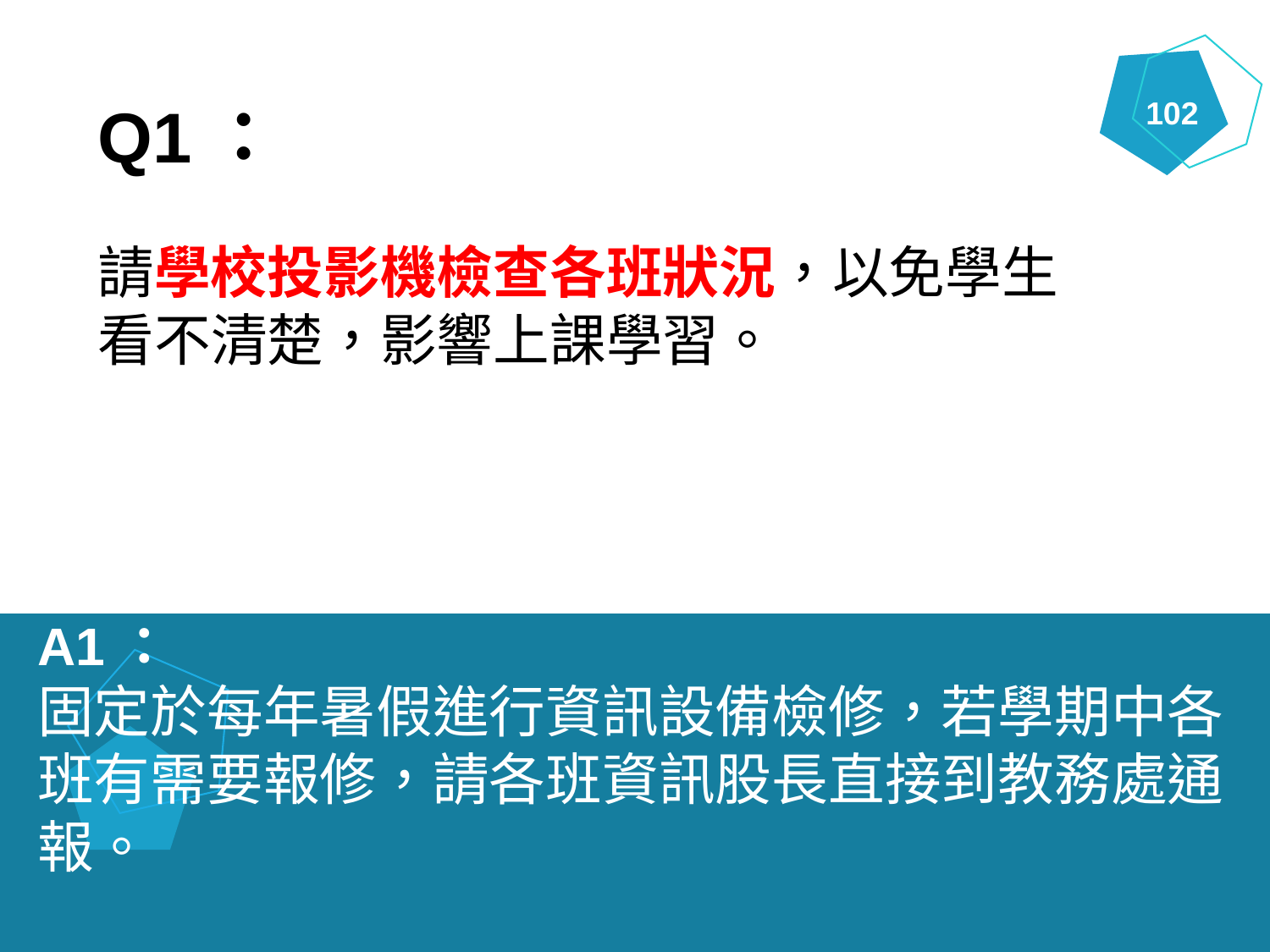

Q1：

請學校投影機檢查各班狀況，以免學生看不清楚，影響上課學習。
102
A1：
固定於每年暑假進行資訊設備檢修，若學期中各班有需要報修，請各班資訊股長直接到教務處通報。